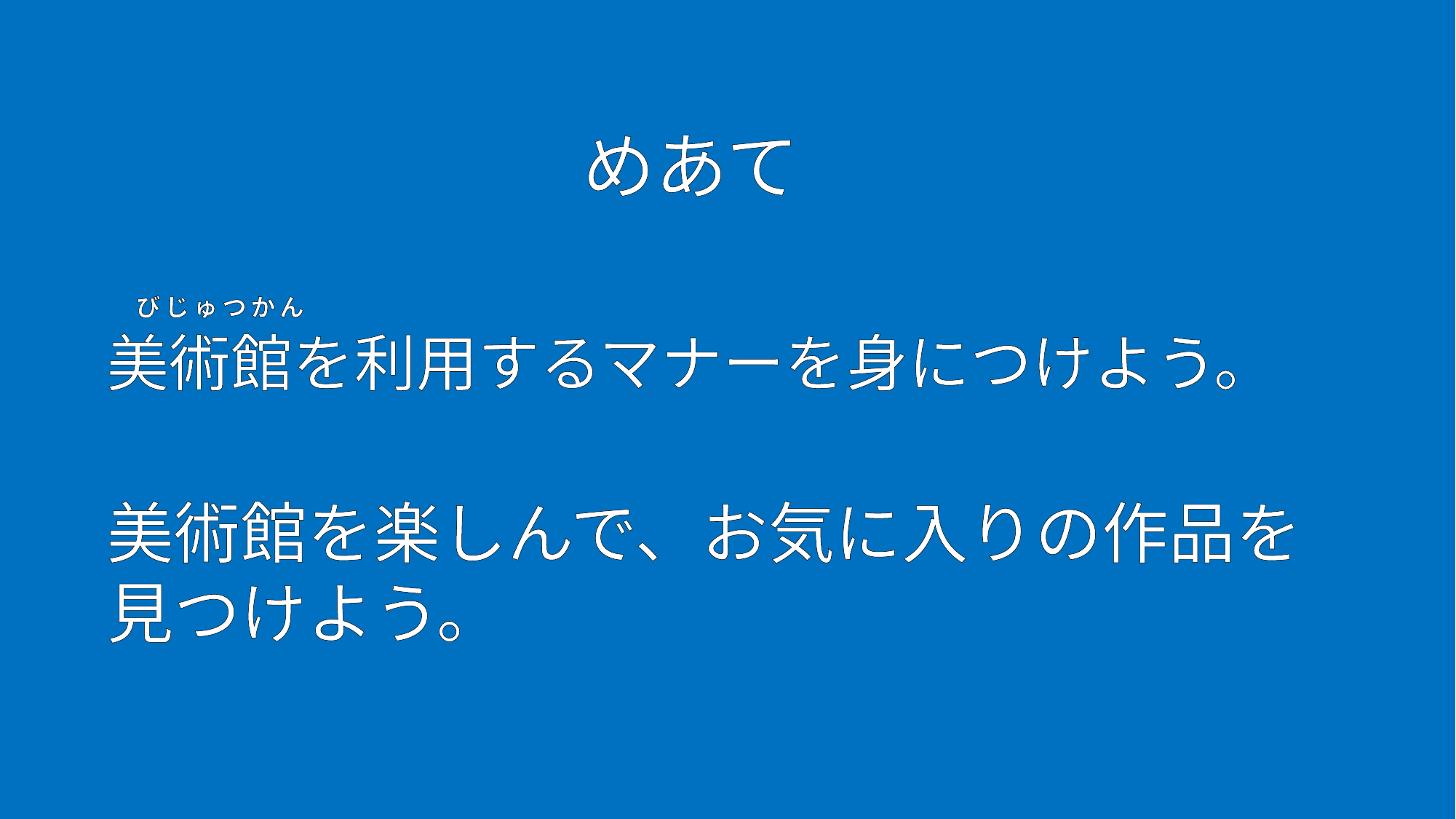

# めあて
びじゅつかん
美術館を利用するマナーを身につけよう。
美術館を楽しんで、お気に入りの作品を見つけよう。